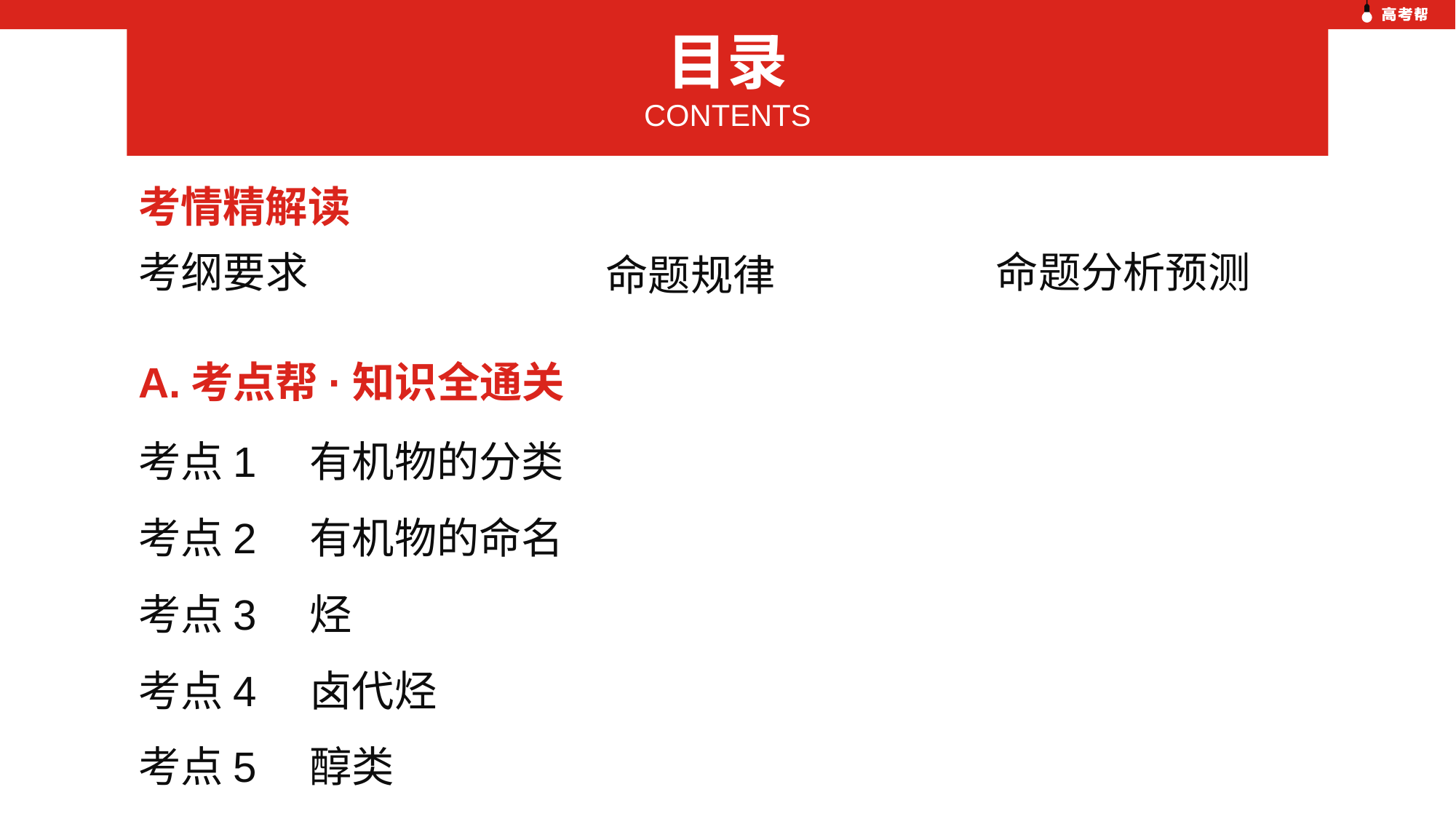

目录
CONTENTS
考情精解读
考纲要求
命题分析预测
命题规律
A.考点帮·知识全通关
考点1　有机物的分类
考点2　有机物的命名
考点3　烃
考点4　卤代烃
考点5　醇类